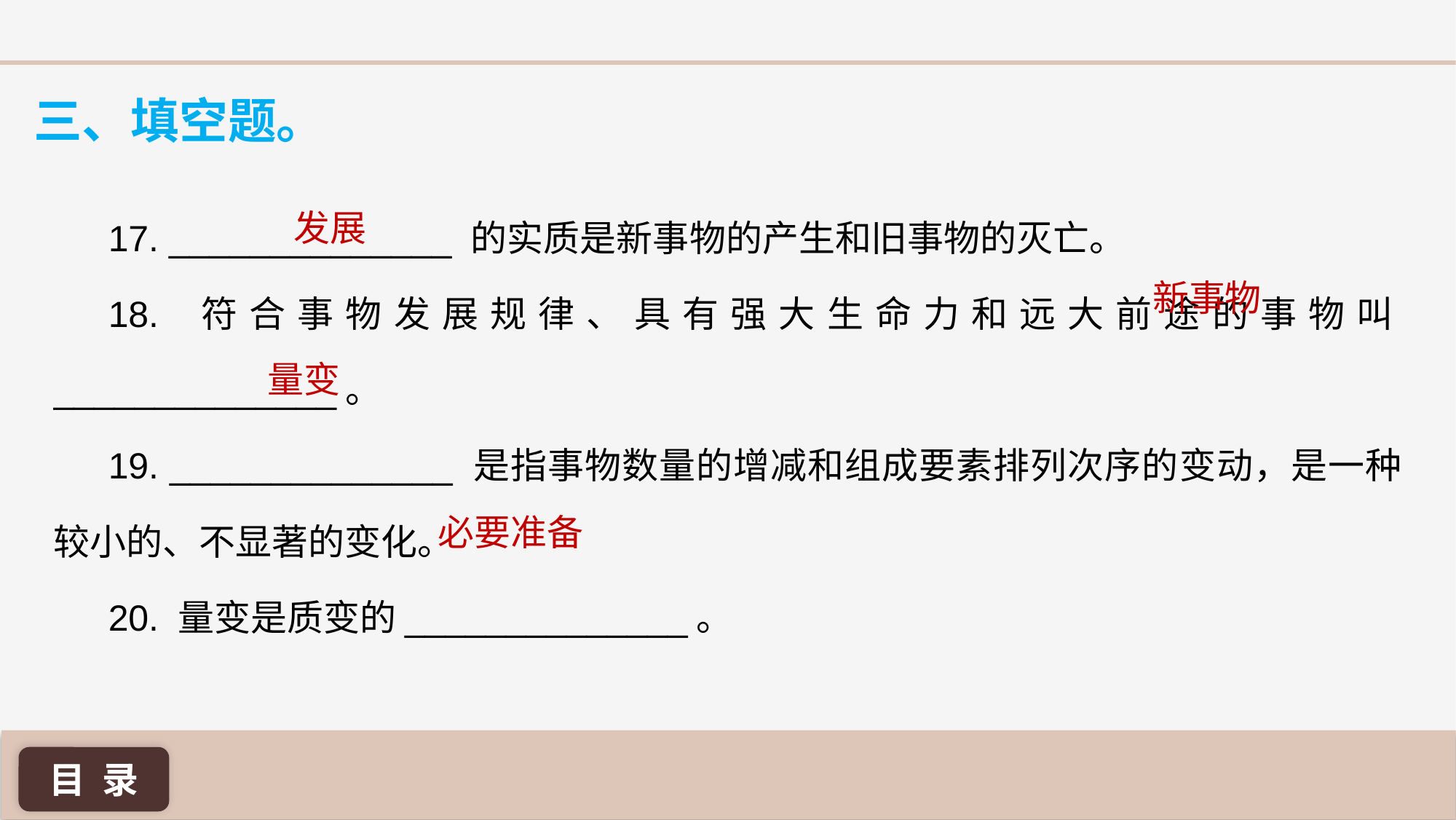

三、填空题。
17. ______________ 的实质是新事物的产生和旧事物的灭亡。
18. 符合事物发展规律、具有强大生命力和远大前途的事物叫______________。
19. ______________ 是指事物数量的增减和组成要素排列次序的变动，是一种较小的、不显著的变化。
20. 量变是质变的______________。
发展
新事物
量变
必要准备